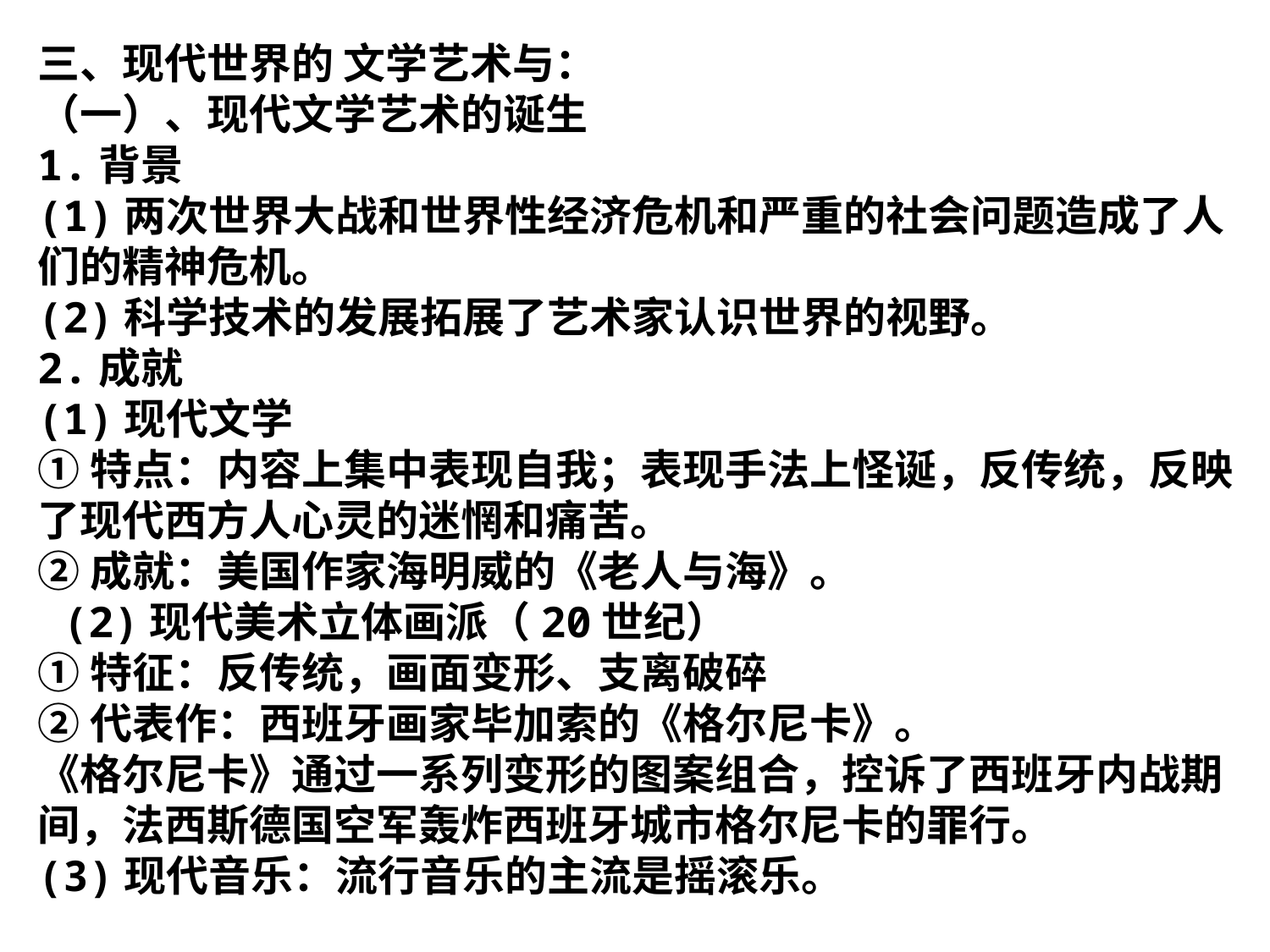

三、现代世界的 文学艺术与：
（一）、现代文学艺术的诞生
1.背景
(1)两次世界大战和世界性经济危机和严重的社会问题造成了人们的精神危机。
(2)科学技术的发展拓展了艺术家认识世界的视野。
2.成就
(1)现代文学
①特点：内容上集中表现自我；表现手法上怪诞，反传统，反映了现代西方人心灵的迷惘和痛苦。
②成就：美国作家海明威的《老人与海》。
 (2)现代美术立体画派（20世纪）
①特征：反传统，画面变形、支离破碎
②代表作：西班牙画家毕加索的《格尔尼卡》。
《格尔尼卡》通过一系列变形的图案组合，控诉了西班牙内战期间，法西斯德国空军轰炸西班牙城市格尔尼卡的罪行。
(3)现代音乐：流行音乐的主流是摇滚乐。